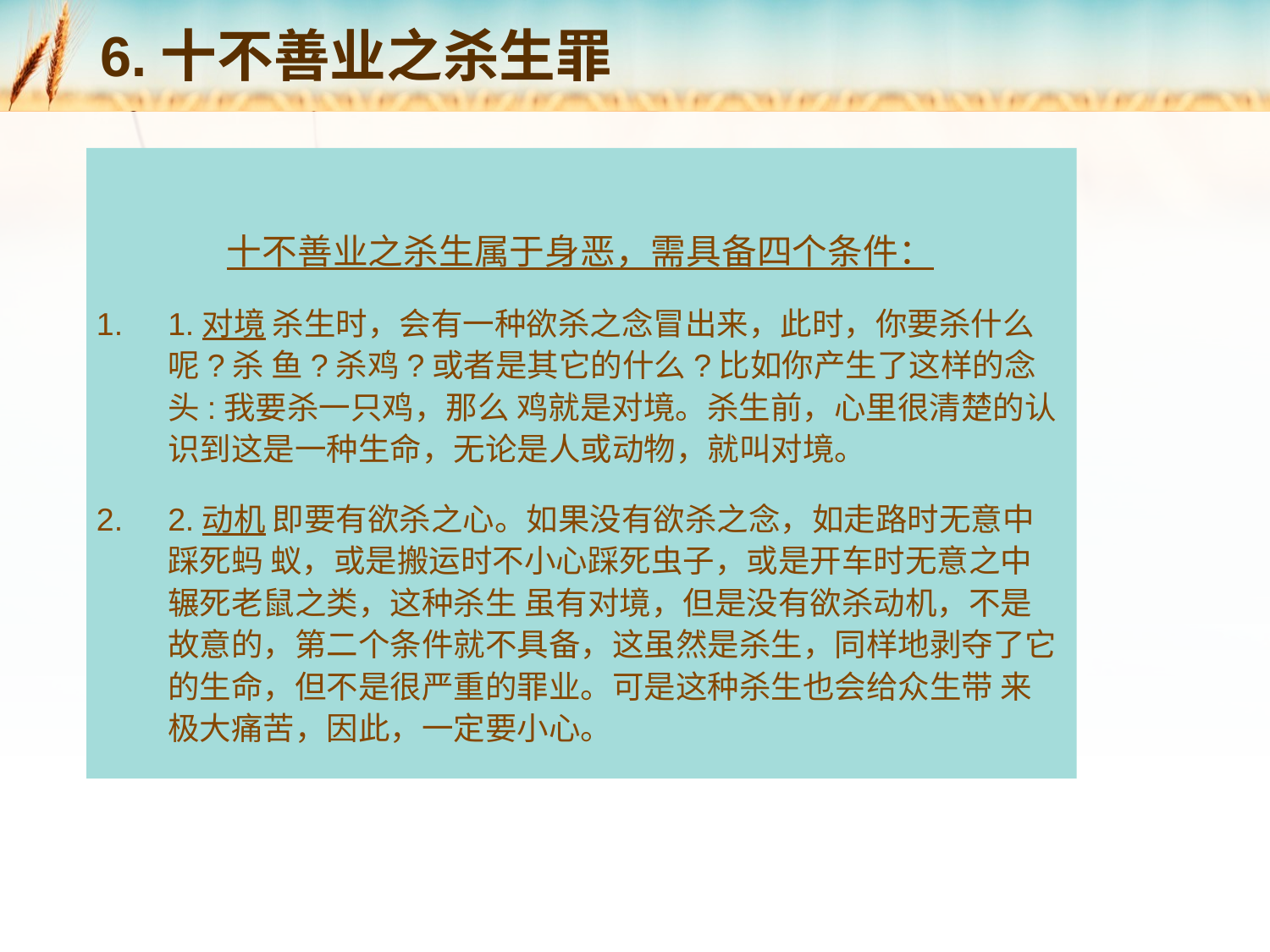

# 6.十不善业之杀生罪

十不善业之杀生属于身恶，需具备四个条件：
1.对境 杀生时，会有一种欲杀之念冒出来，此时，你要杀什么呢?杀 鱼?杀鸡?或者是其它的什么?比如你产生了这样的念头:我要杀一只鸡，那么 鸡就是对境。杀生前，心里很清楚的认识到这是一种生命，无论是人或动物，就叫对境。
2.动机 即要有欲杀之心。如果没有欲杀之念，如走路时无意中踩死蚂 蚁，或是搬运时不小心踩死虫子，或是开车时无意之中辗死老鼠之类，这种杀生 虽有对境，但是没有欲杀动机，不是故意的，第二个条件就不具备，这虽然是杀生，同样地剥夺了它的生命，但不是很严重的罪业。可是这种杀生也会给众生带 来极大痛苦，因此，一定要小心。